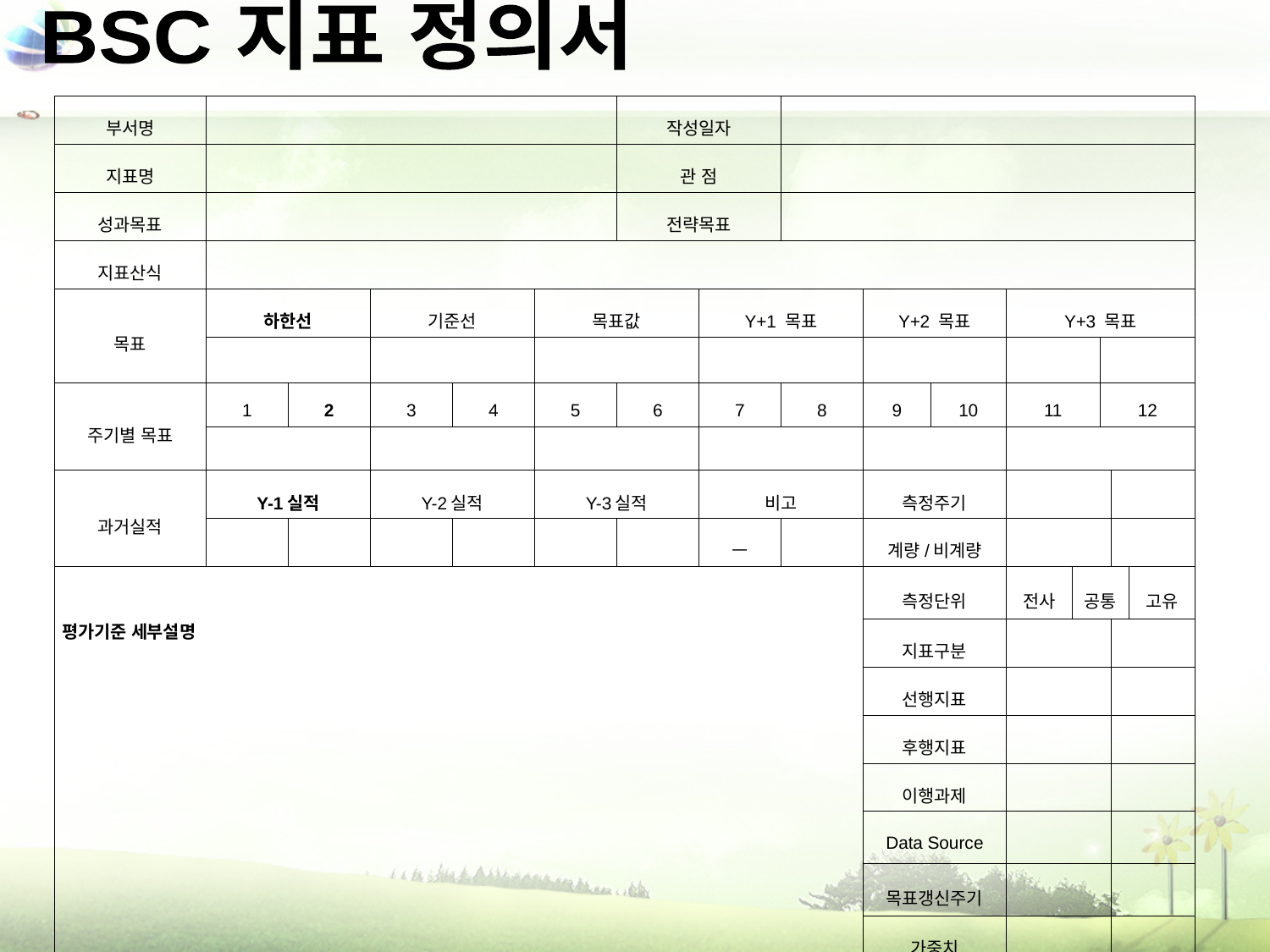

BSC 지표 정의서
| 부서명 |  |  |  |  |  | 작성일자 |  |  |  |  |  |  |  |  |  |
| --- | --- | --- | --- | --- | --- | --- | --- | --- | --- | --- | --- | --- | --- | --- | --- |
| 지표명 |  |  |  |  |  | 관 점 |  |  |  |  |  |  |  |  |  |
| 성과목표 |  |  |  |  |  | 전략목표 |  |  |  |  |  |  |  |  |  |
| 지표산식 |  |  |  |  |  |  |  |  |  |  |  |  |  |  |  |
| 목표 | 하한선 |  | 기준선 |  | 목표값 |  | Y+1 목표 |  | Y+2 목표 |  | Y+3 목표 |  |  |  |  |
|  |  |  |  |  |  |  |  |  |  |  |  |  |  |  |  |
| 주기별 목표 | 1 | 2 | 3 | 4 | 5 | 6 | 7 | 8 | 9 | 10 | 11 |  | 12 |  |  |
|  |  |  |  |  |  |  |  |  |  |  |  |  |  |  |  |
| 과거실적 | Y-1실적 |  | Y-2실적 |  | Y-3실적 |  | 비고 |  | 측정주기 |  |  |  |  |  |  |
|  |  |  |  |  |  |  | ㅡ |  | 계량/비계량 |  |  |  |  |  |  |
| 평가기준 세부설명 |  |  |  |  |  |  |  |  | 측정단위 |  | 전사 | 공통 |  |  | 고유 |
|  |  |  |  |  |  |  |  |  | 지표구분 |  |  |  |  |  |  |
|  |  |  |  |  |  |  |  |  | 선행지표 |  |  |  |  |  |  |
|  |  |  |  |  |  |  |  |  | 후행지표 |  |  |  |  |  |  |
|  |  |  |  |  |  |  |  |  | 이행과제 |  |  |  |  |  |  |
|  |  |  |  |  |  |  |  |  | Data Source |  |  |  |  |  |  |
|  |  |  |  |  |  |  |  |  | 목표갱신주기 |  |  |  |  |  |  |
|  |  |  |  |  |  |  |  |  | 가중치 |  |  |  |  |  |  |